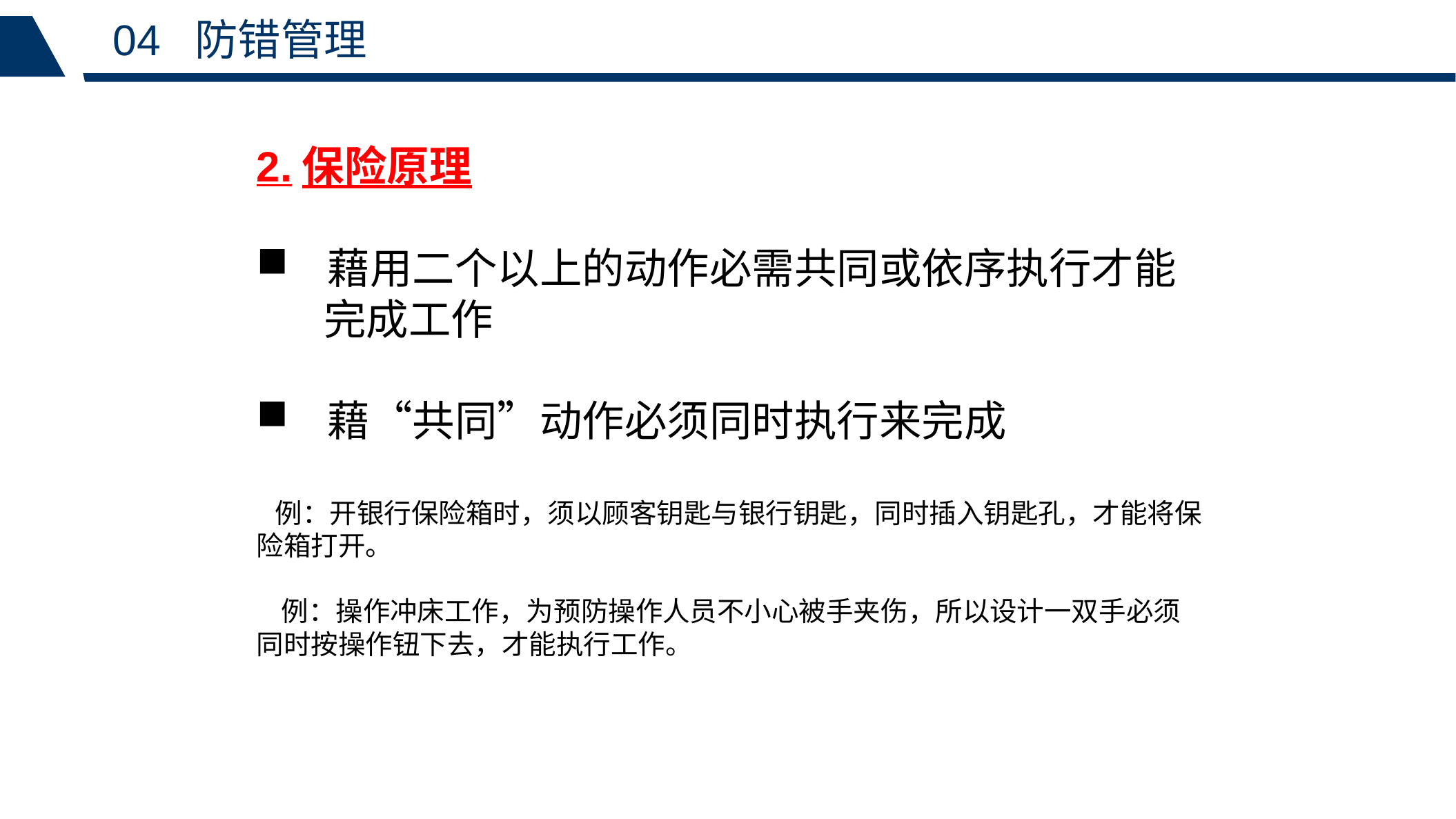

04  防错管理

2.保险原理

   藉用二个以上的动作必需共同或依序执行才能
      完成工作

   藉“共同”动作必须同时执行来完成

  例：开银行保险箱时，须以顾客钥匙与银行钥匙，同时插入钥匙孔，才能将保险箱打开。

   例：操作冲床工作，为预防操作人员不小心被手夹伤，所以设计一双手必须同时按操作钮下去，才能执行工作。